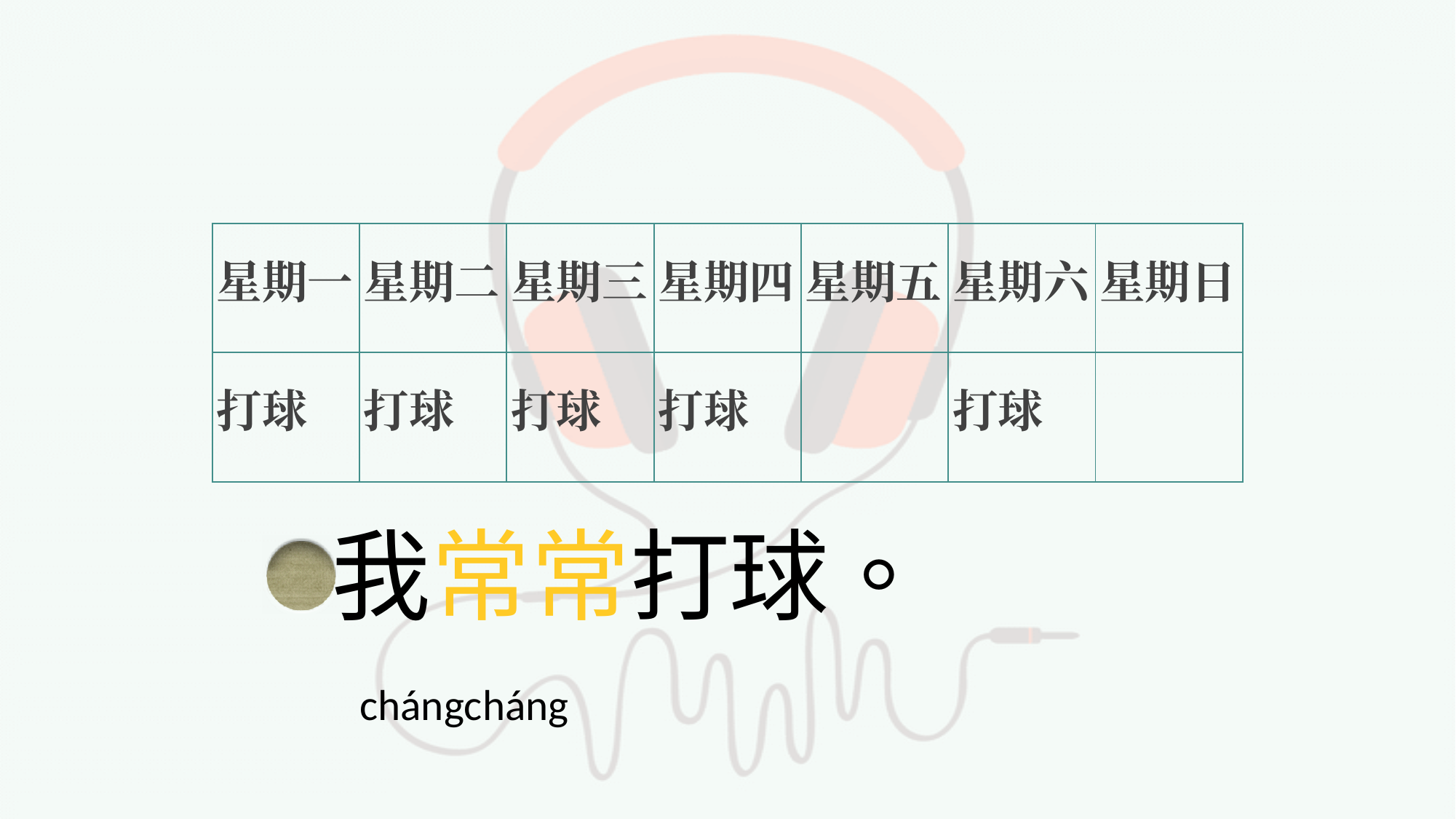

#
| 星期一 | 星期二 | 星期三 | 星期四 | 星期五 | 星期六 | 星期日 |
| --- | --- | --- | --- | --- | --- | --- |
| 打球 | 打球 | 打球 | 打球 |  | 打球 |  |
我常常打球。
  chángcháng